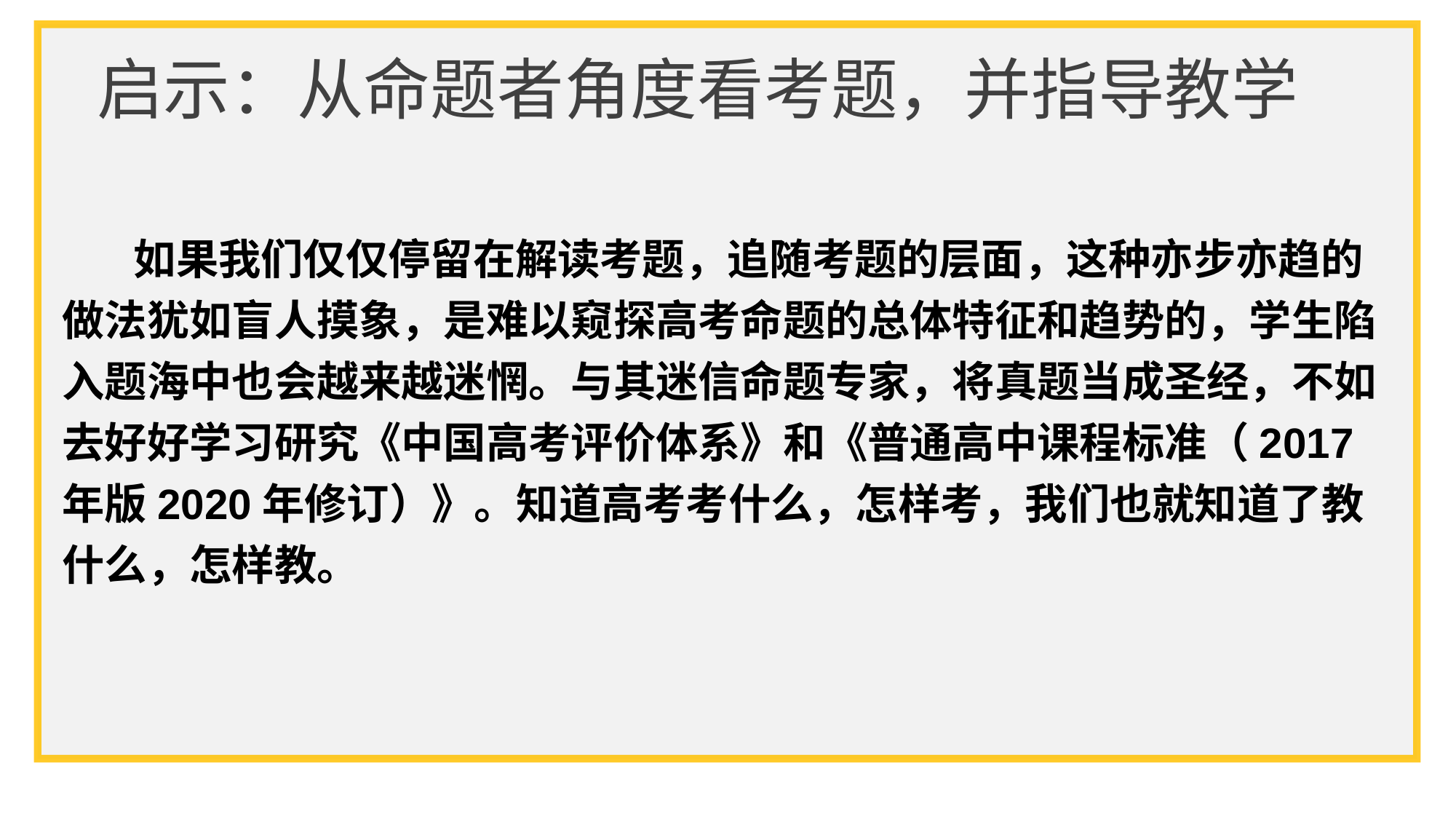

# 启示：从命题者角度看考题，并指导教学
       如果我们仅仅停留在解读考题，追随考题的层面，这种亦步亦趋的做法犹如盲人摸象，是难以窥探高考命题的总体特征和趋势的，学生陷入题海中也会越来越迷惘。与其迷信命题专家，将真题当成圣经，不如去好好学习研究《中国高考评价体系》和《普通高中课程标准（2017年版2020年修订）》。知道高考考什么，怎样考，我们也就知道了教什么，怎样教。